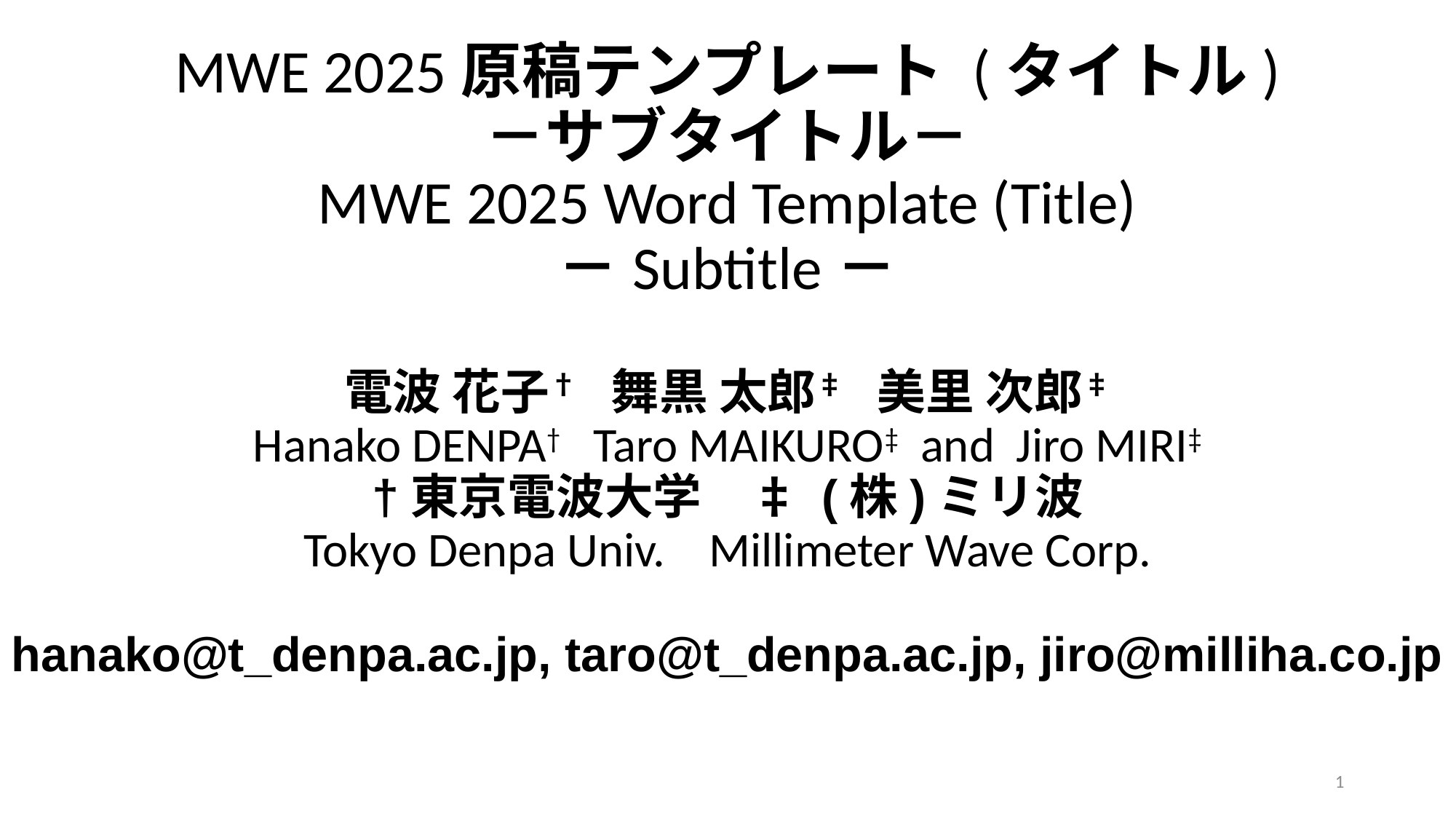

# MWE 2025原稿テンプレート (タイトル) －サブタイトル－ MWE 2025 Word Template (Title) －Subtitle－ 電波 花子†   舞黒 太郎‡   美里 次郎‡ Hanako DENPA†   Taro MAIKURO‡  and  Jiro MIRI‡ †東京電波大学　‡ (株)ミリ波 Tokyo Denpa Univ.    Millimeter Wave Corp. hanako@t_denpa.ac.jp, taro@t_denpa.ac.jp, jiro@milliha.co.jp
1